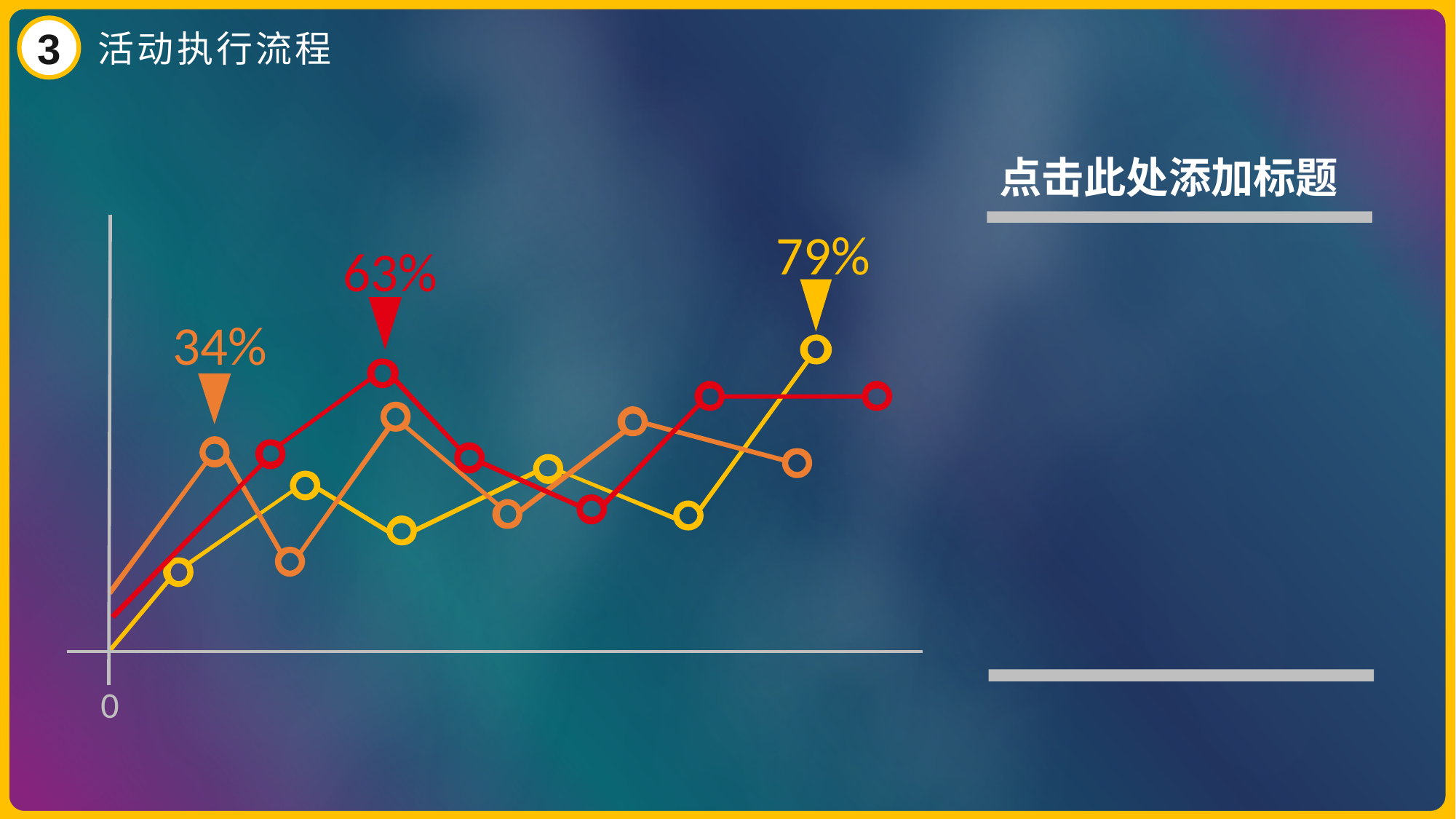

3
活动执行流程
点击此处添加标题

79%
63%

34%

0